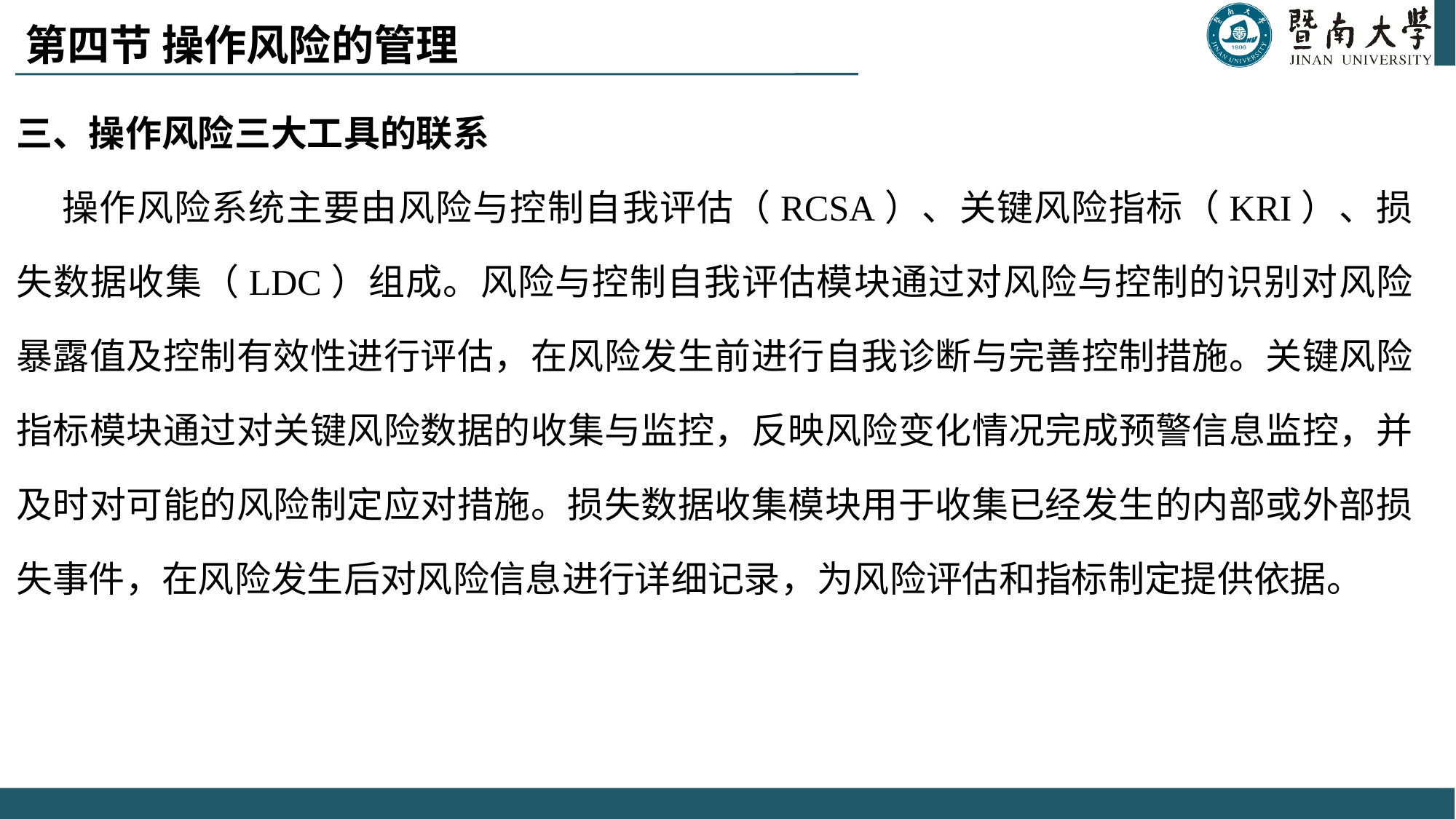

# 第四节 操作风险的管理
三、操作风险三大工具的联系
    操作风险系统主要由风险与控制自我评估（RCSA）、关键风险指标（KRI）、损失数据收集（LDC）组成。风险与控制自我评估模块通过对风险与控制的识别对风险暴露值及控制有效性进行评估，在风险发生前进行自我诊断与完善控制措施。关键风险指标模块通过对关键风险数据的收集与监控，反映风险变化情况完成预警信息监控，并及时对可能的风险制定应对措施。损失数据收集模块用于收集已经发生的内部或外部损失事件，在风险发生后对风险信息进行详细记录，为风险评估和指标制定提供依据。